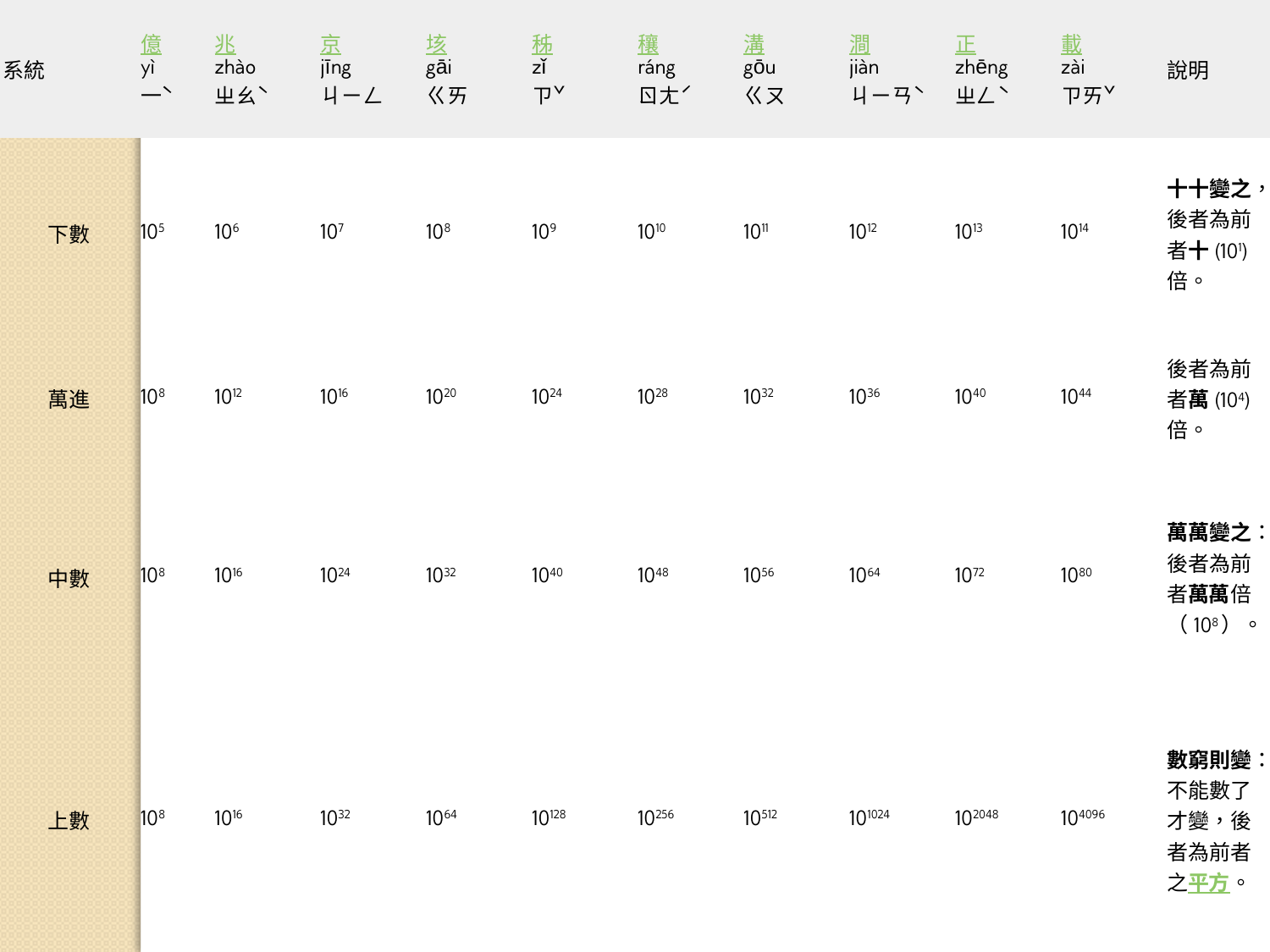

| 系統 | 億 yì 一ˋ | 兆 zhào ㄓㄠˋ | 京 jīng ㄐㄧㄥ | 垓 gāi ㄍㄞ | 秭 zǐ ㄗˇ | 穰 ráng ㄖㄤˊ | 溝 gōu ㄍㄡ | 澗 jiàn ㄐㄧㄢˋ | 正 zhēng ㄓㄥˋ | 載 zài ㄗㄞˇ | 說明 |
| --- | --- | --- | --- | --- | --- | --- | --- | --- | --- | --- | --- |
| 下數 | 105 | 106 | 107 | 108 | 109 | 1010 | 1011 | 1012 | 1013 | 1014 | 十十變之，後者為前者十(101)倍。 |
| 萬進 | 108 | 1012 | 1016 | 1020 | 1024 | 1028 | 1032 | 1036 | 1040 | 1044 | 後者為前者萬(104)倍。 |
| 中數 | 108 | 1016 | 1024 | 1032 | 1040 | 1048 | 1056 | 1064 | 1072 | 1080 | 萬萬變之：後者為前者萬萬倍（108）。 |
| 上數 | 108 | 1016 | 1032 | 1064 | 10128 | 10256 | 10512 | 101024 | 102048 | 104096 | 數窮則變：不能數了才變，後者為前者之平方。 |